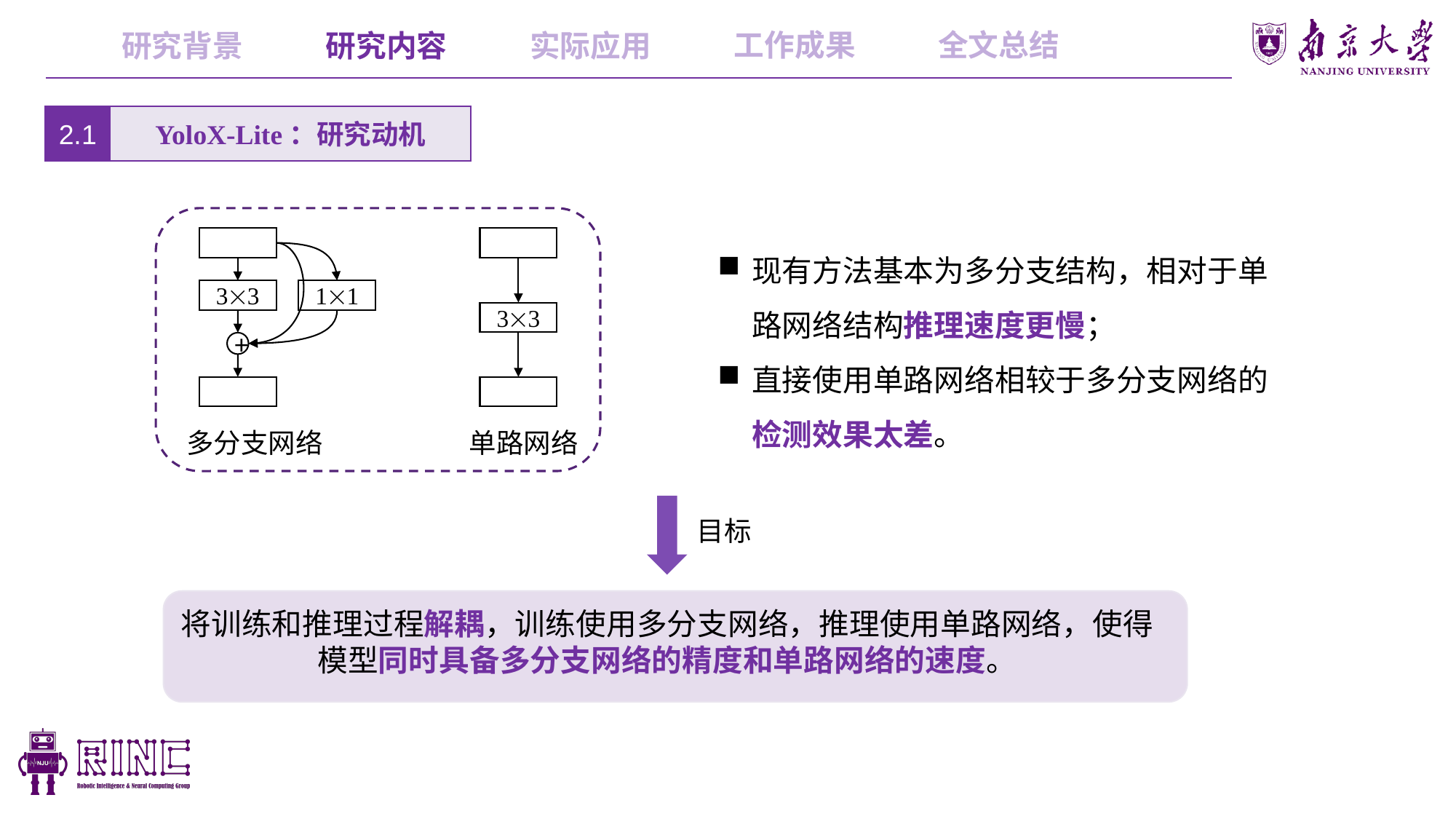

工作成果
全文总结
研究内容
实际应用
研究背景
2.1
YoloX-Lite：研究动机

现有方法基本为多分支结构，相对于单路网络结构推理速度更慢；
直接使用单路网络相较于多分支网络的检测效果太差。
3×3
1×1
3×3
+

多分支网络
单路网络
目标

将训练和推理过程解耦，训练使用多分支网络，推理使用单路网络，使得模型同时具备多分支网络的精度和单路网络的速度。